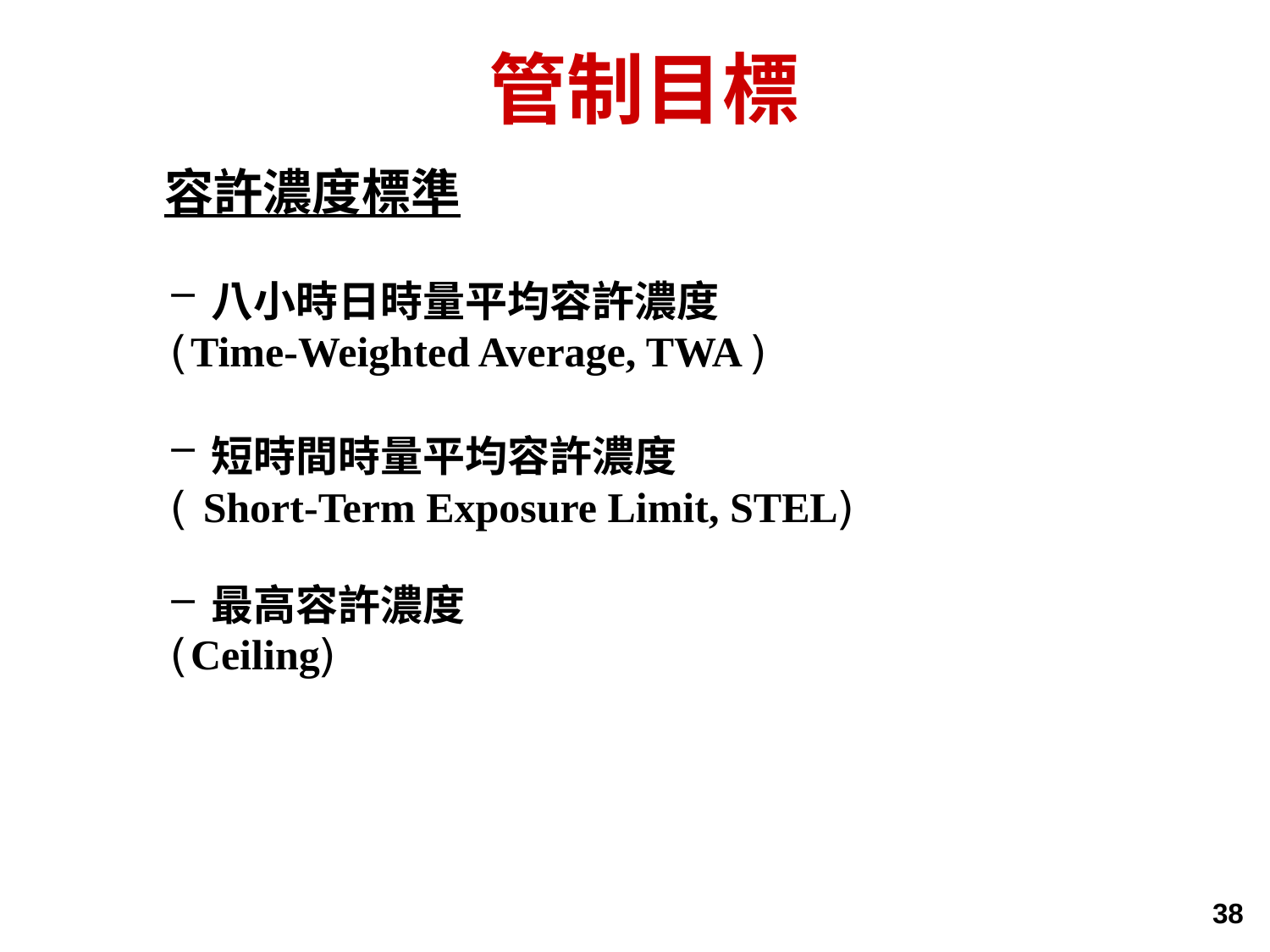

# 管制目標
    容許濃度標準

八小時日時量平均容許濃度
(Time-Weighted Average, TWA )

短時間時量平均容許濃度
( Short-Term Exposure Limit, STEL)

最高容許濃度
(Ceiling)
38